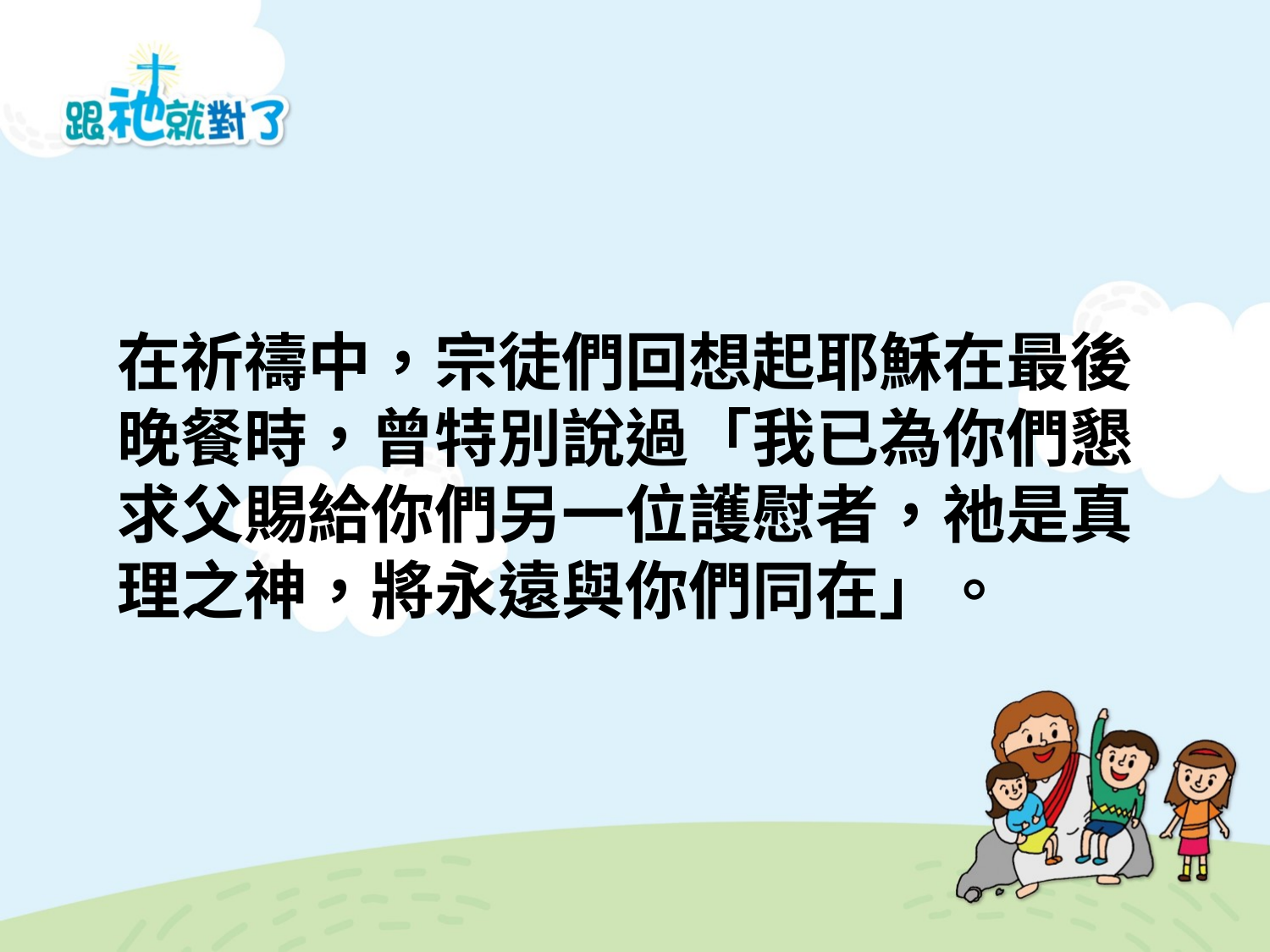

在祈禱中，宗徒們回想起耶穌在最後晚餐時，曾特別說過「我已為你們懇求父賜給你們另一位護慰者，祂是真理之神，將永遠與你們同在」。